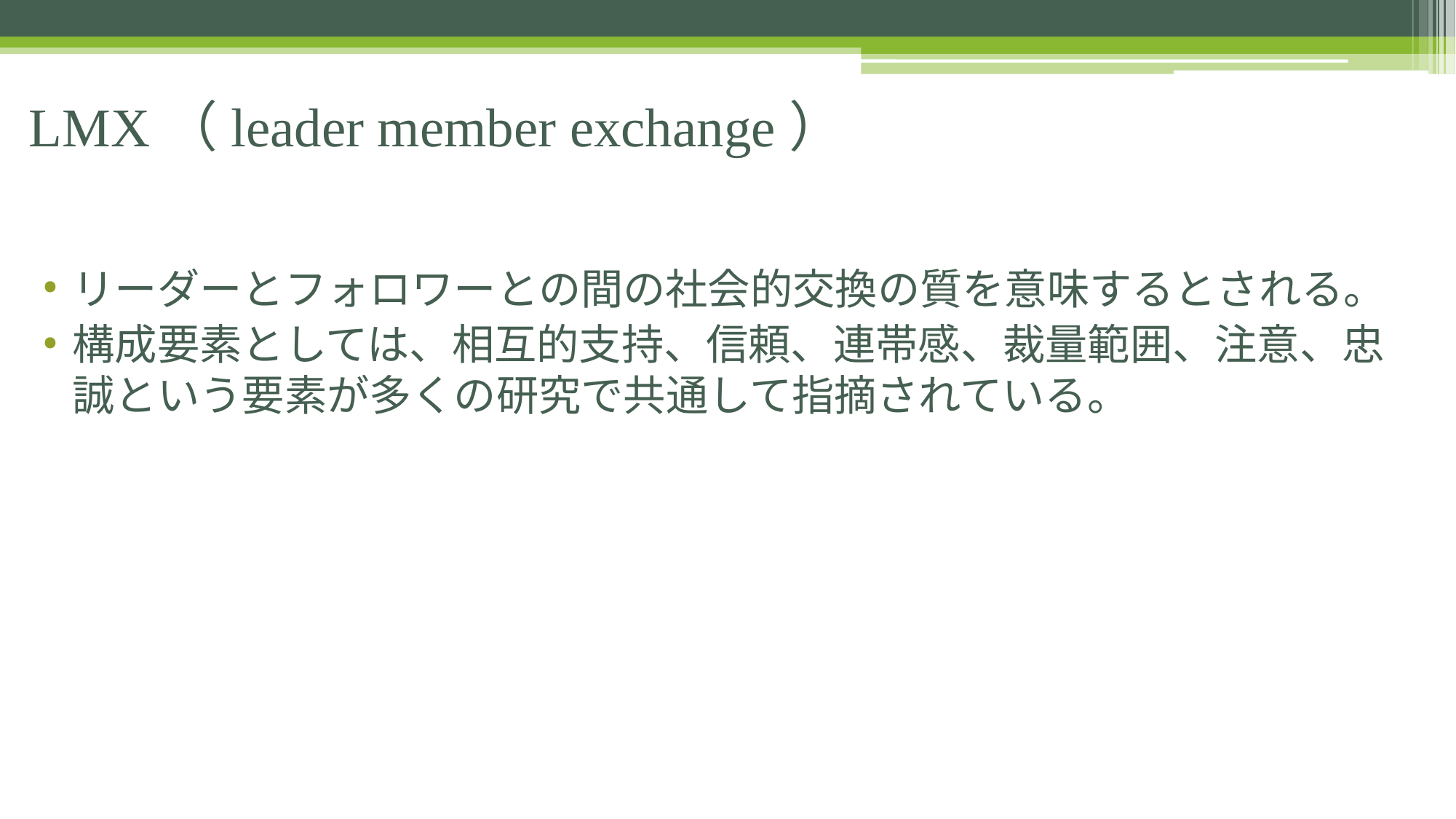

# LMX（leader member exchange）
リーダーとフォロワーとの間の社会的交換の質を意味するとされる。
構成要素としては、相互的支持、信頼、連帯感、裁量範囲、注意、忠誠という要素が多くの研究で共通して指摘されている。